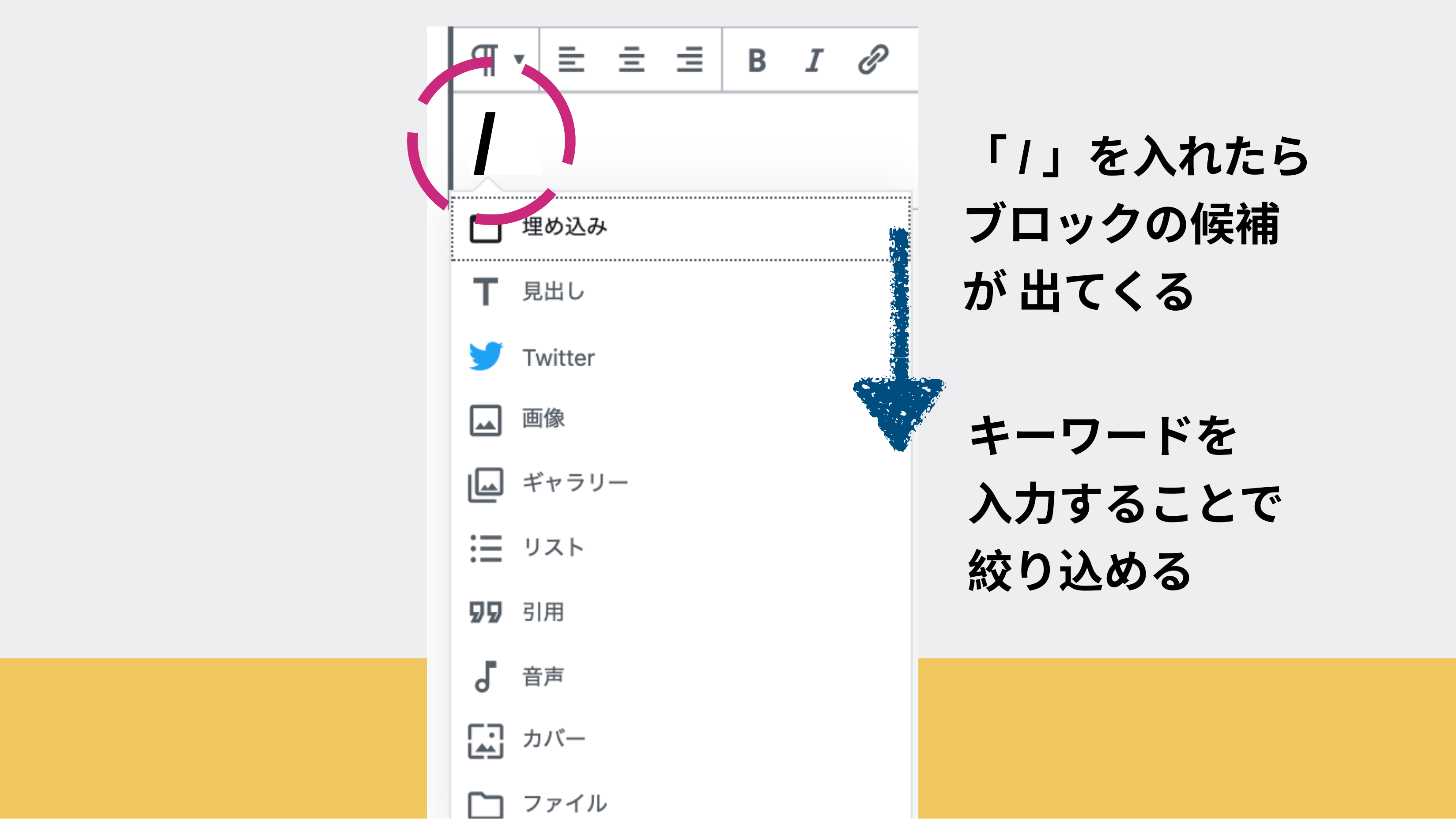

# /
「/」を入れたら ブロックの候補が 出てくる

キーワードを 入力することで 絞り込める